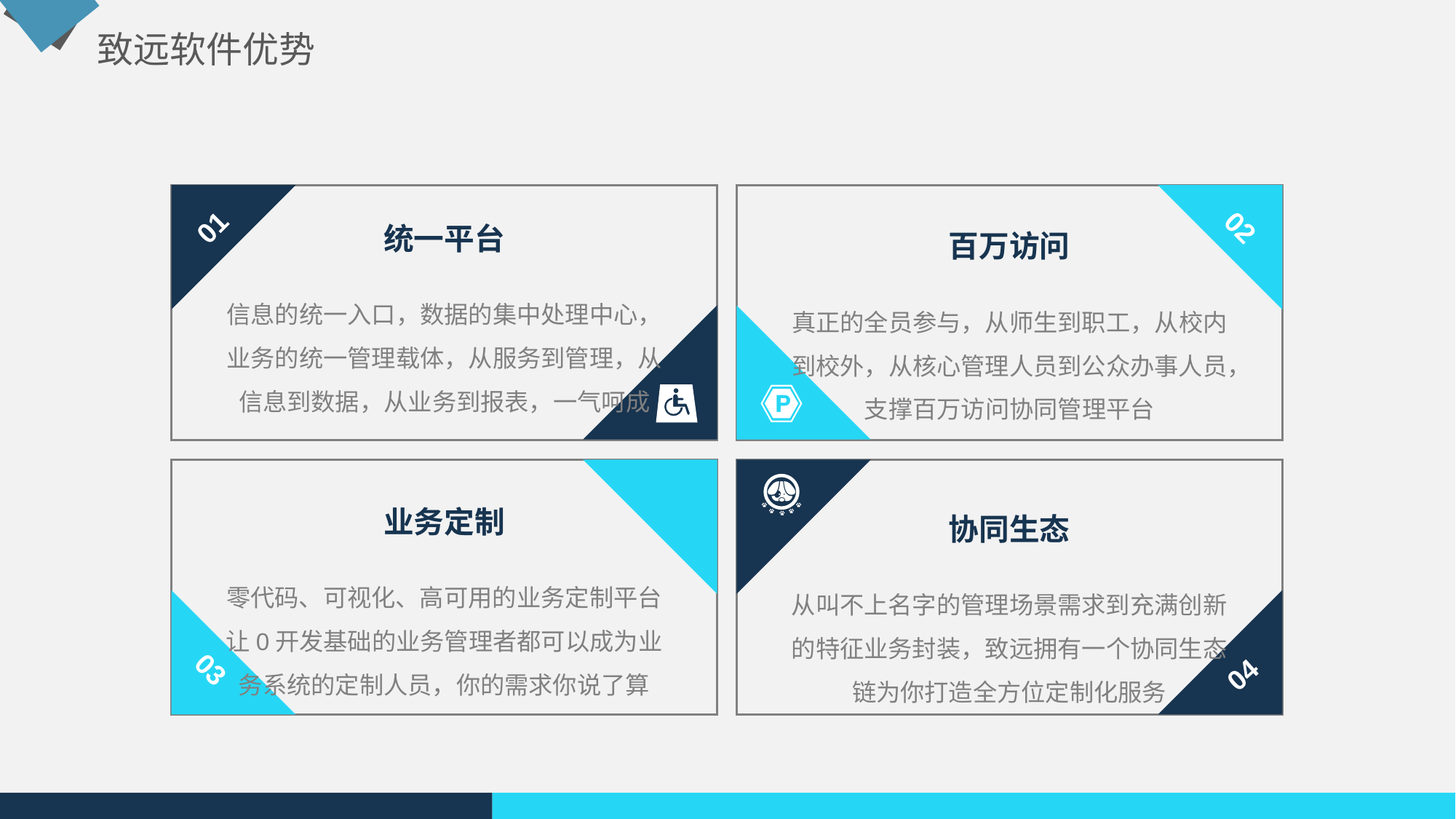

致远软件优势

01

02
统一平台
百万访问
信息的统一入口，数据的集中处理中心，业务的统一管理载体，从服务到管理，从信息到数据，从业务到报表，一气呵成
真正的全员参与，从师生到职工，从校内到校外，从核心管理人员到公众办事人员，支撑百万访问协同管理平台

业务定制
协同生态
零代码、可视化、高可用的业务定制平台让0开发基础的业务管理者都可以成为业务系统的定制人员，你的需求你说了算
从叫不上名字的管理场景需求到充满创新的特征业务封装，致远拥有一个协同生态链为你打造全方位定制化服务

03

04